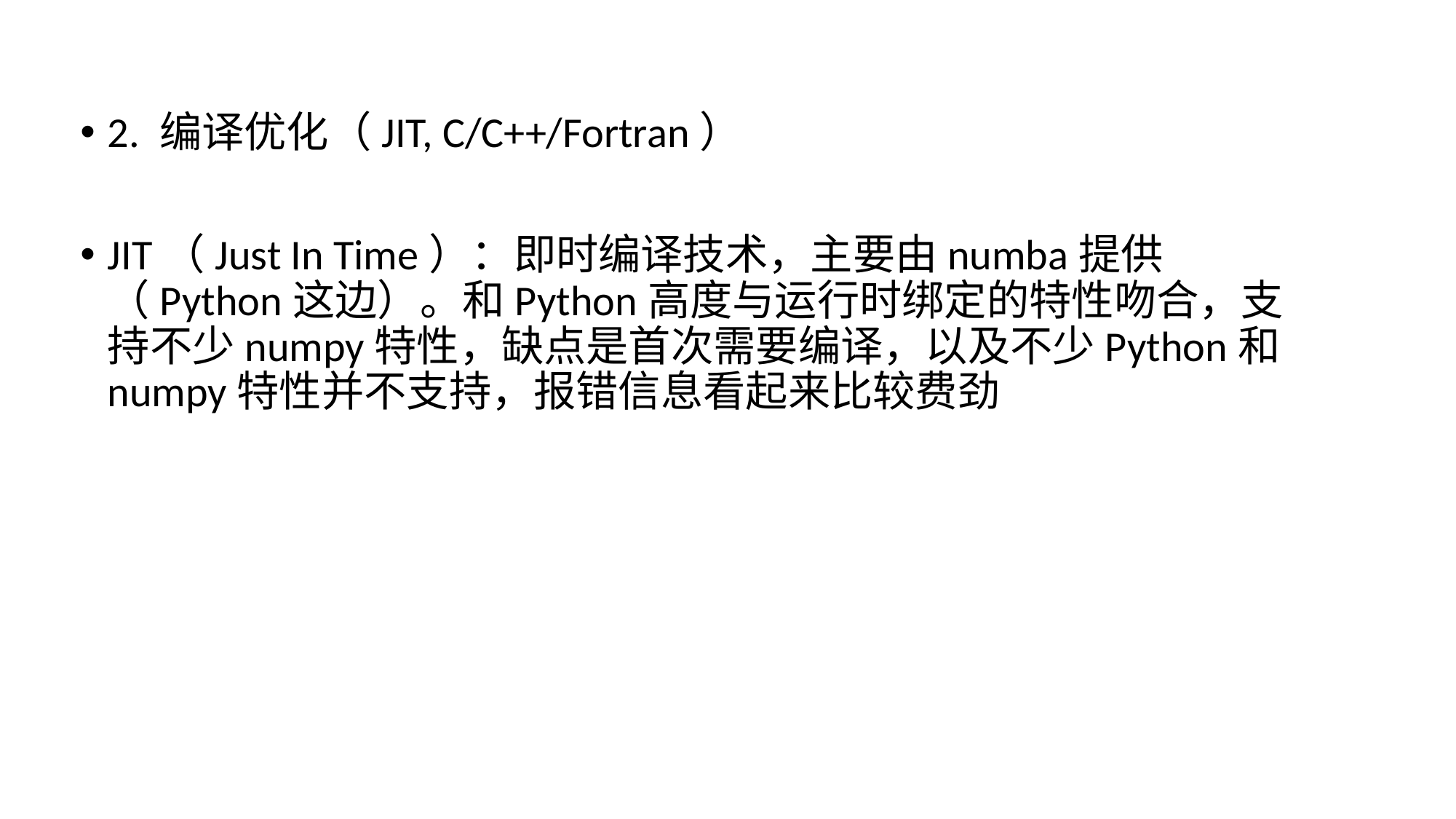

2. 编译优化（JIT, C/C++/Fortran）

JIT（Just In Time）：即时编译技术，主要由numba提供（Python这边）。和Python高度与运行时绑定的特性吻合，支持不少numpy特性，缺点是首次需要编译，以及不少Python和numpy特性并不支持，报错信息看起来比较费劲